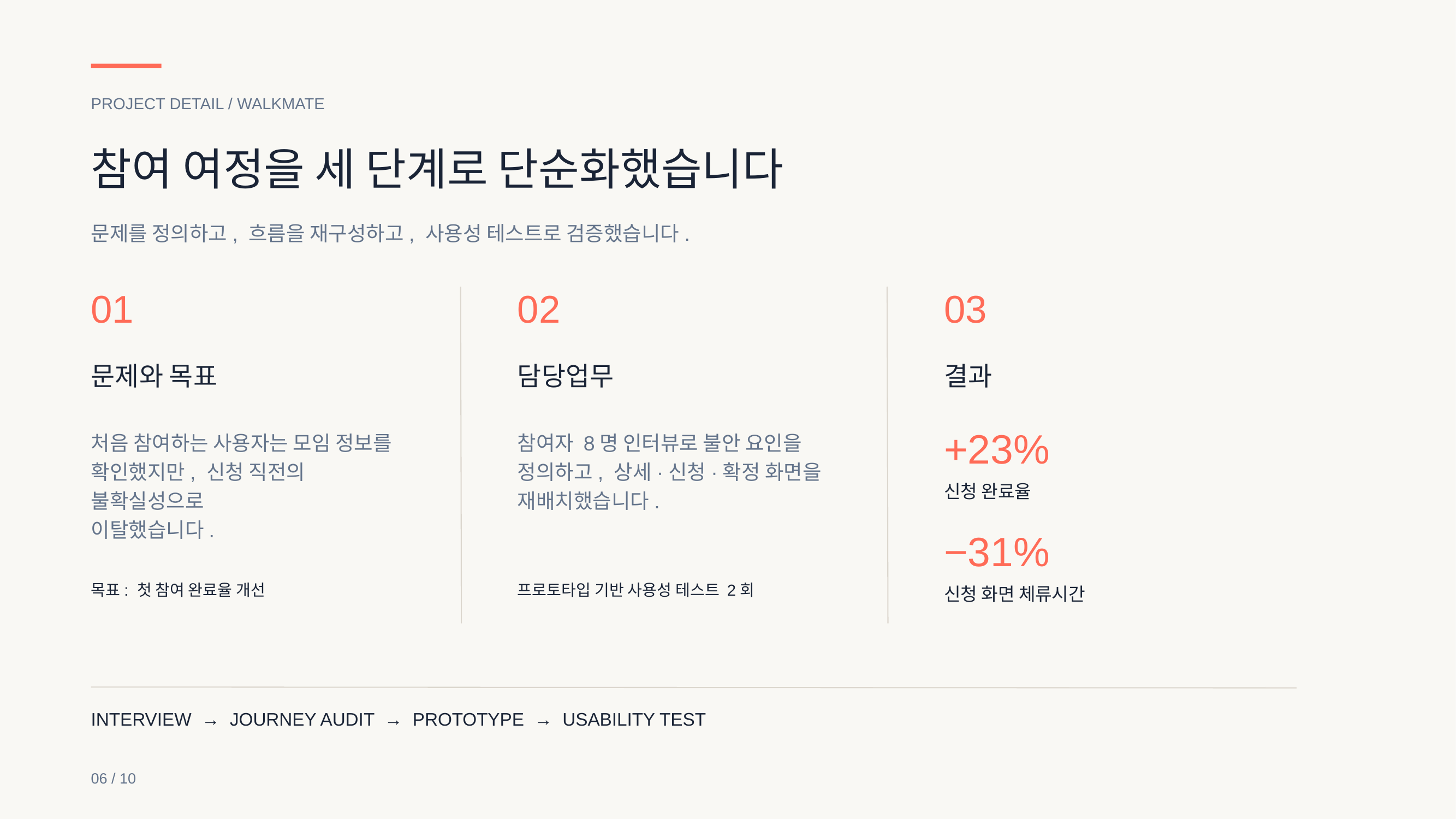

PROJECT DETAIL / WALKMATE
참여 여정을 세 단계로 단순화했습니다
문제를 정의하고, 흐름을 재구성하고, 사용성 테스트로 검증했습니다.
01
02
03

문제와 목표
담당업무
결과
+23%
처음 참여하는 사용자는 모임 정보를
확인했지만, 신청 직전의 불확실성으로
이탈했습니다.
참여자 8명 인터뷰로 불안 요인을
정의하고, 상세·신청·확정 화면을
재배치했습니다.
신청 완료율
−31%
목표: 첫 참여 완료율 개선
프로토타입 기반 사용성 테스트 2회
신청 화면 체류시간

INTERVIEW  →  JOURNEY AUDIT  →  PROTOTYPE  →  USABILITY TEST
06 / 10